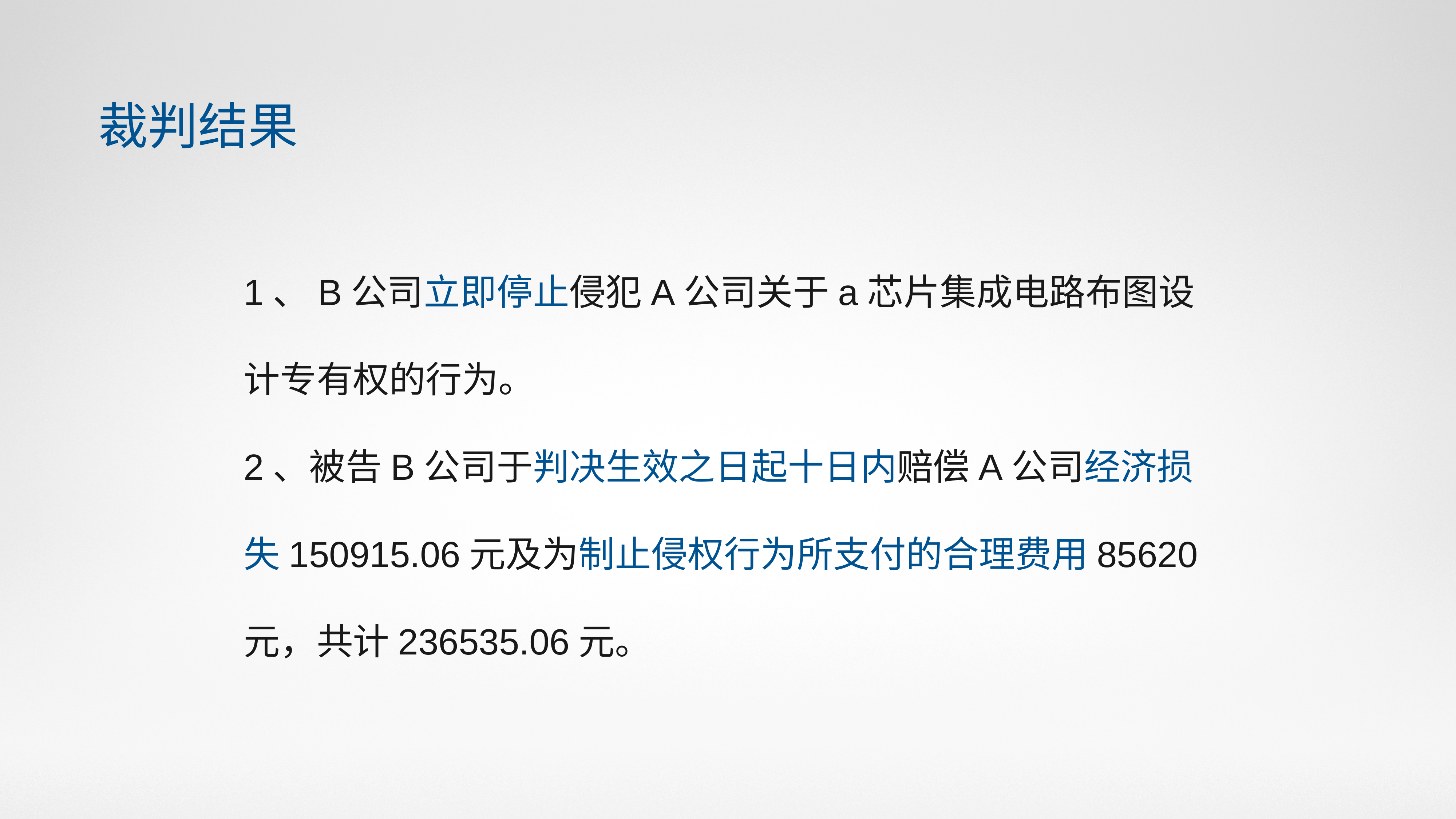

裁判结果
1、B公司立即停止侵犯A公司关于a芯片集成电路布图设计专有权的行为。
2、被告B公司于判决生效之日起十日内赔偿A公司经济损失150915.06元及为制止侵权行为所支付的合理费用85620元，共计236535.06元。